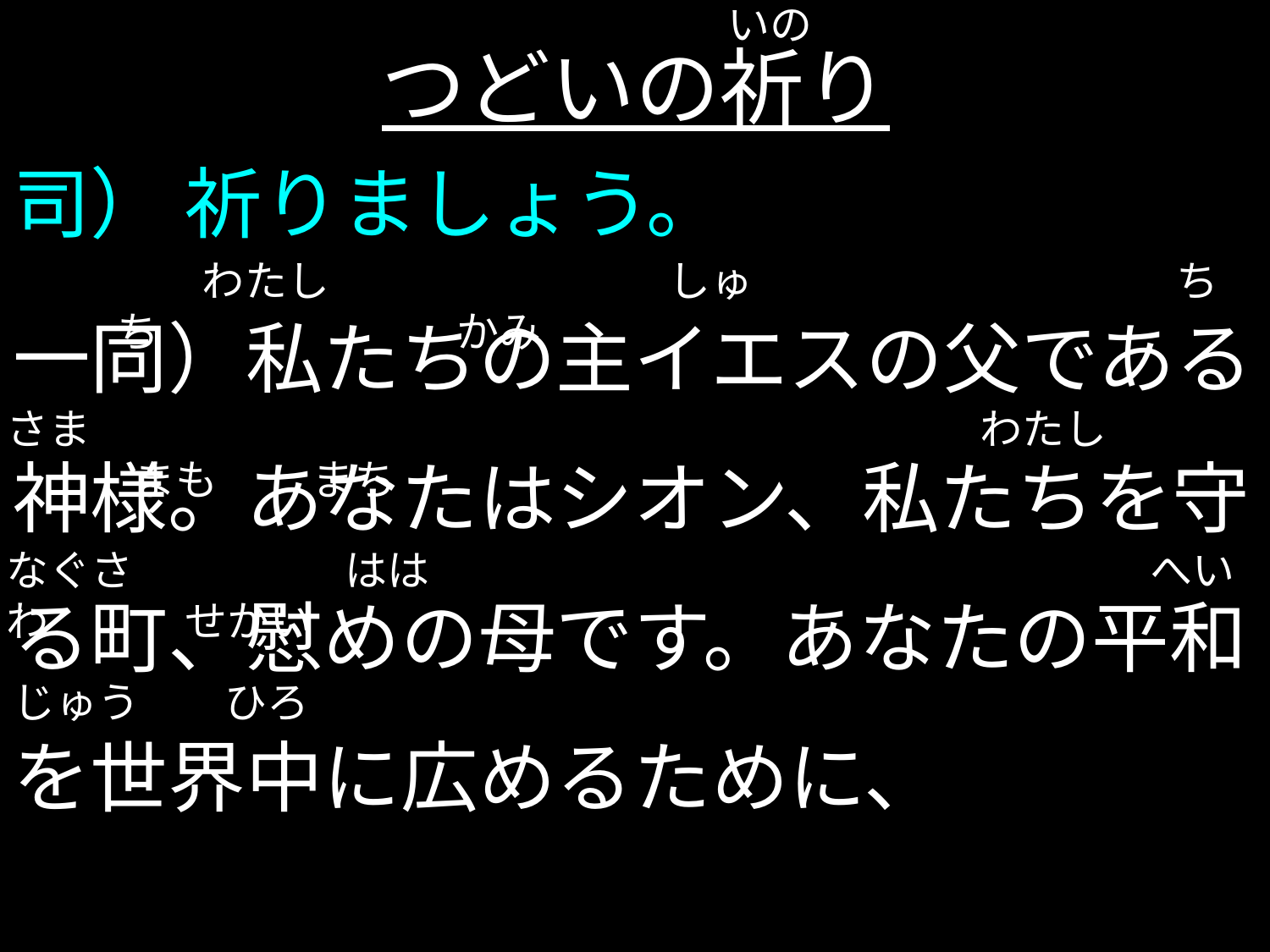

いの
つどいの祈り
司） 祈りましょう。
一同）私たちの主イエスの父である神様。あなたはシオン、私たちを守る町、慰めの母です。あなたの平和を世界中に広めるために、
　　わたし　　　　　　　　しゅ　　　　　　　　　　ちち　　　　　　　かみ
さま　　　　　　　　　　　　　　　　　　　　　わたし　　　　　　　まも　　 まち
なぐさ　　　　　はは　　　　　　　　　　　　　　　　　へいわ　　　 せかい
じゅう　　ひろ